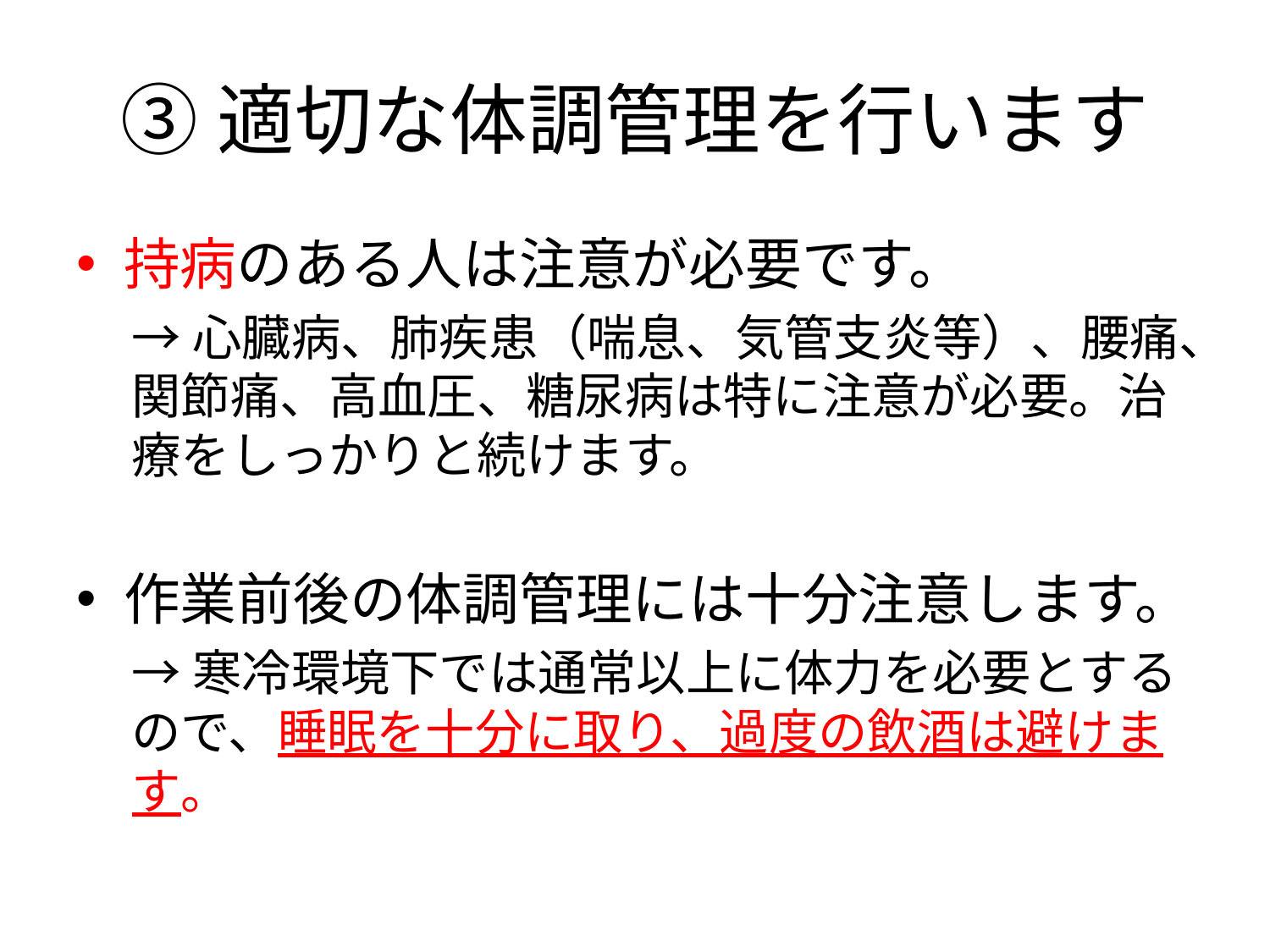

# ③適切な体調管理を行います
持病のある人は注意が必要です。
→心臓病、肺疾患（喘息、気管支炎等）、腰痛、関節痛、高血圧、糖尿病は特に注意が必要。治療をしっかりと続けます。

作業前後の体調管理には十分注意します。
→寒冷環境下では通常以上に体力を必要とするので、睡眠を十分に取り、過度の飲酒は避けます。